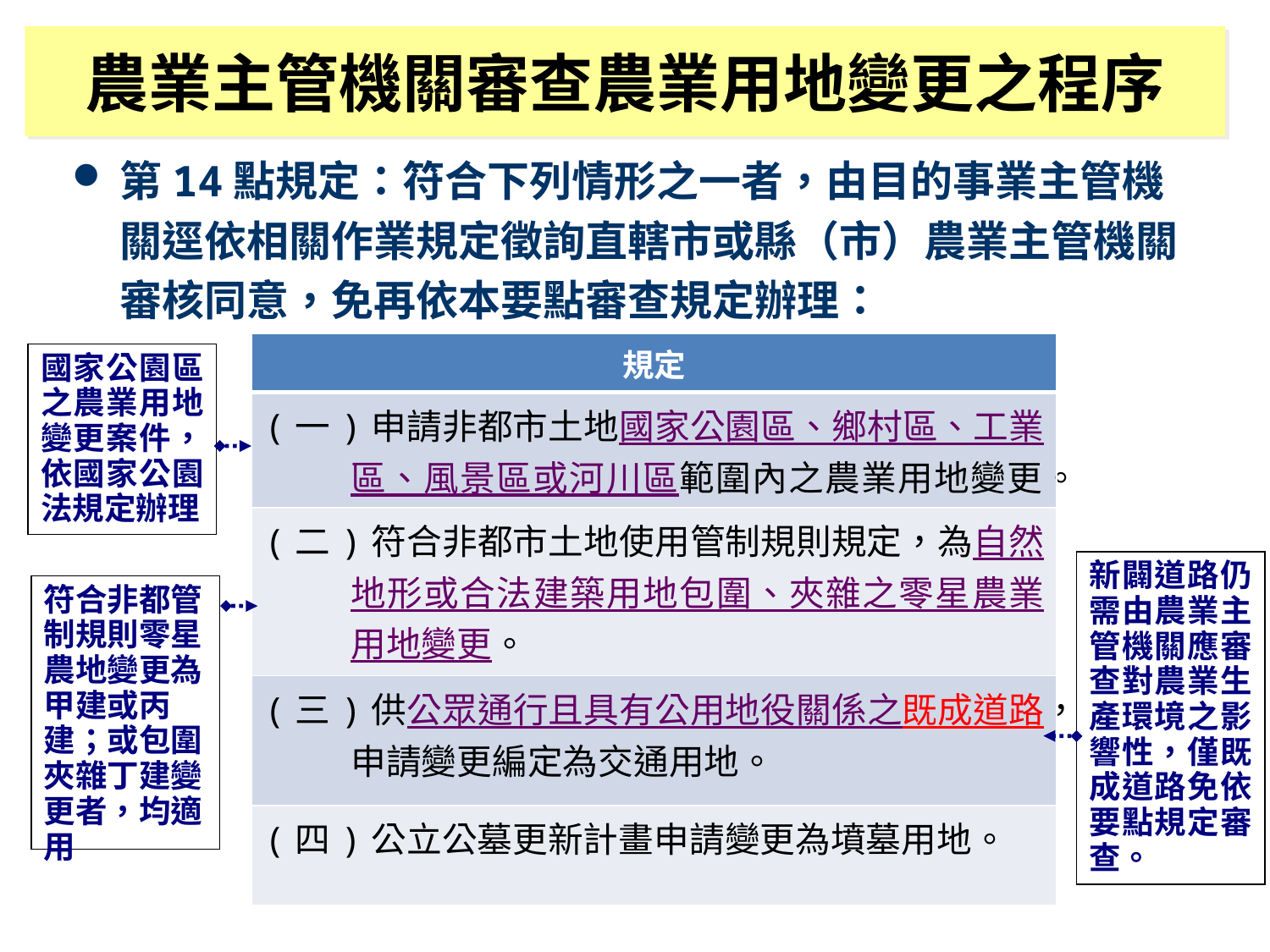

農業主管機關審查農業用地變更之程序

第14點規定：符合下列情形之一者，由目的事業主管機關逕依相關作業規定徵詢直轄市或縣（市）農業主管機關審核同意，免再依本要點審查規定辦理：
| 規定 |
| --- |
| (一)申請非都市土地國家公園區、鄉村區、工業區、風景區或河川區範圍內之農業用地變更。 |
| (二)符合非都市土地使用管制規則規定，為自然地形或合法建築用地包圍、夾雜之零星農業用地變更。 |
| (三)供公眾通行且具有公用地役關係之既成道路，申請變更編定為交通用地。 |
| (四)公立公墓更新計畫申請變更為墳墓用地。 |
國家公園區之農業用地變更案件，依國家公園法規定辦理

新闢道路仍需由農業主管機關應審查對農業生產環境之影響性，僅既成道路免依要點規定審查。
符合非都管制規則零星農地變更為甲建或丙建；或包圍夾雜丁建變更者，均適用

54